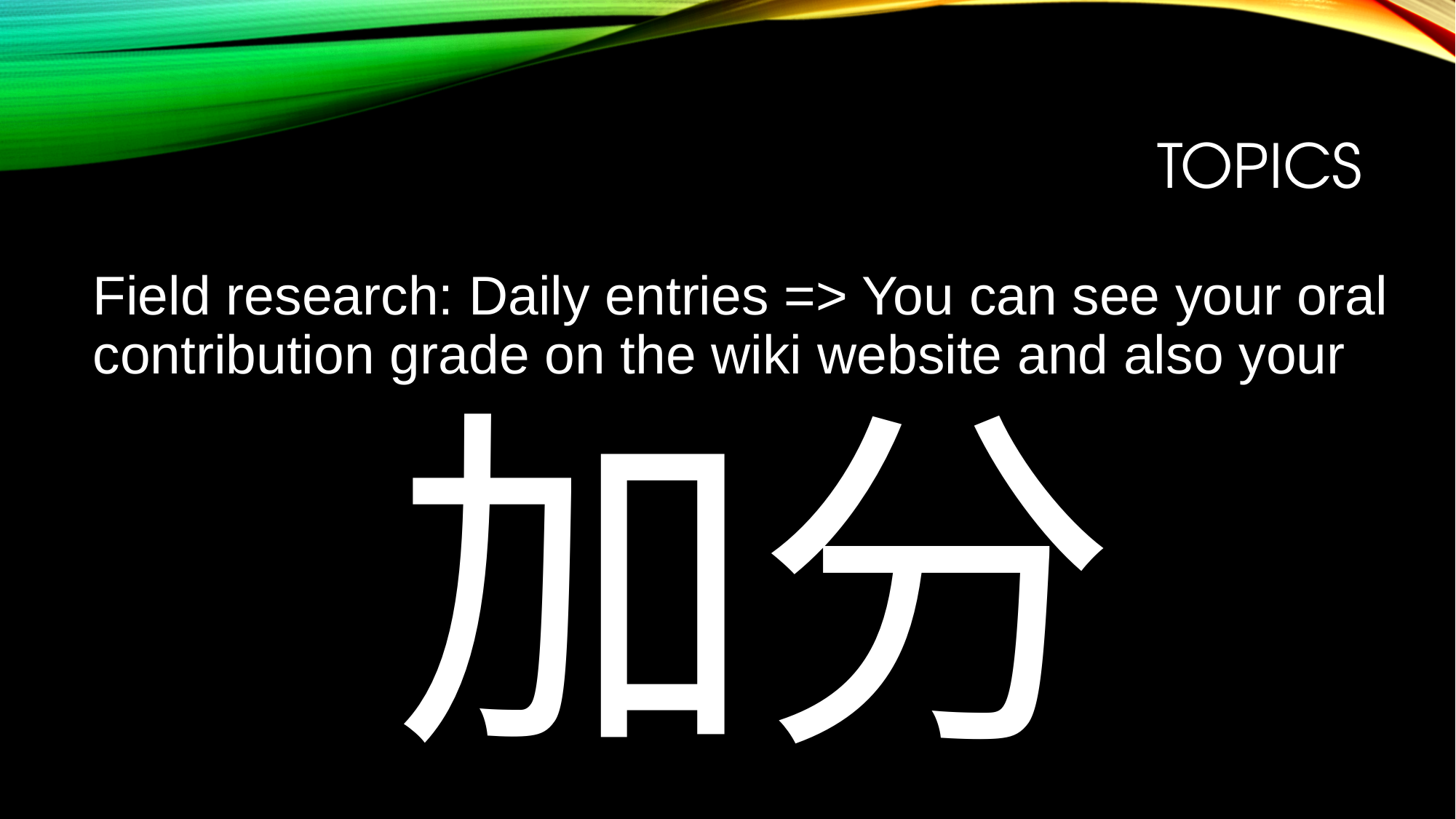

# TOPICS
Field research: Daily entries => You can see your oral contribution grade on the wiki website and also your
加分